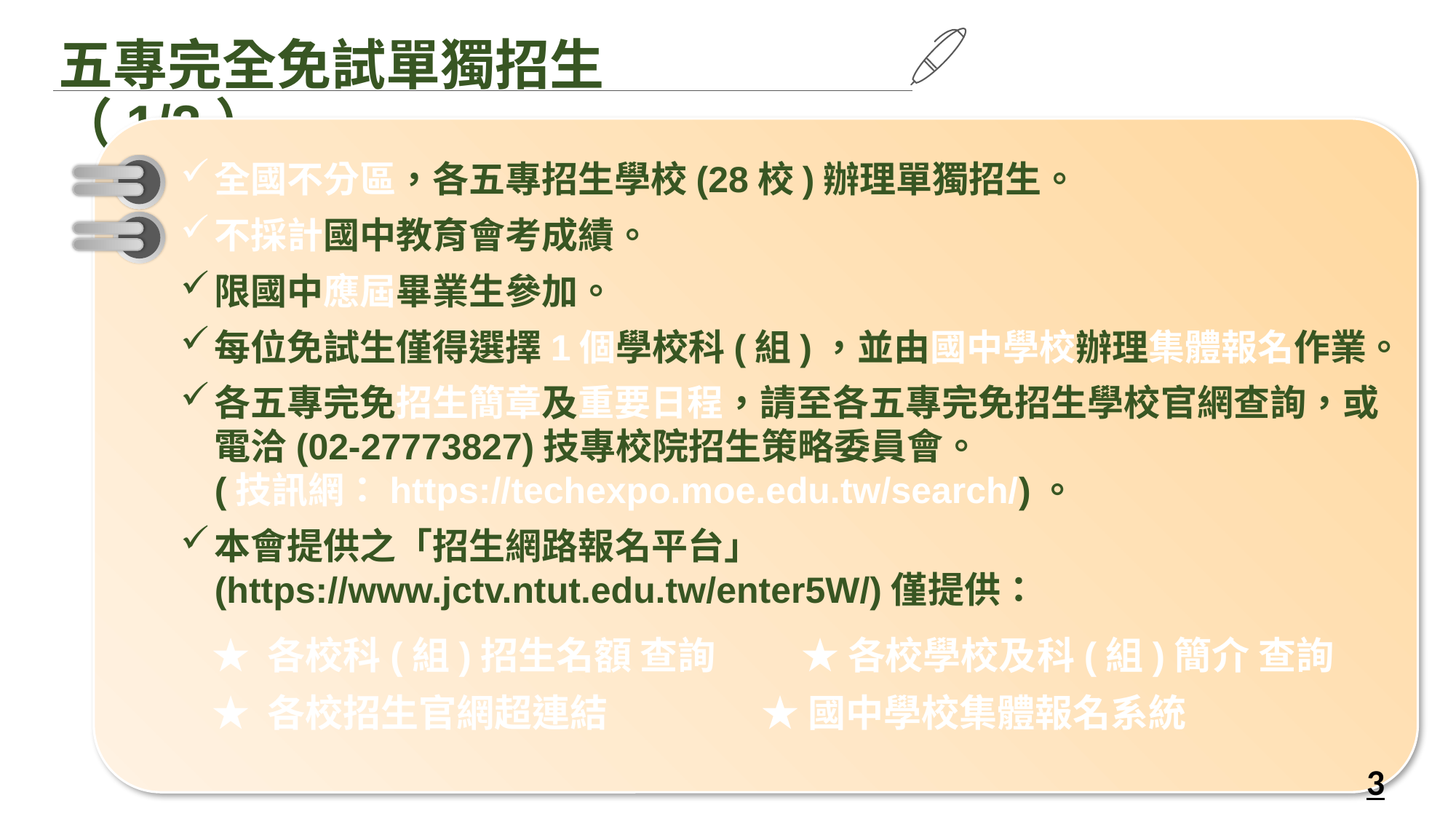

五專完全免試單獨招生（1/2）

全國不分區，各五專招生學校(28校)辦理單獨招生。
不採計國中教育會考成績。
限國中應屆畢業生參加。
每位免試生僅得選擇1個學校科(組)，並由國中學校辦理集體報名作業。
各五專完免招生簡章及重要日程，請至各五專完免招生學校官網查詢，或電洽(02-27773827)技專校院招生策略委員會。
(技訊網：https://techexpo.moe.edu.tw/search/)。
本會提供之「招生網路報名平台」 (https://www.jctv.ntut.edu.tw/enter5W/)僅提供：
★ 各校科(組)招生名額 查詢          ★ 各校學校及科(組)簡介 查詢
★ 各校招生官網超連結                  ★ 國中學校集體報名系統

3